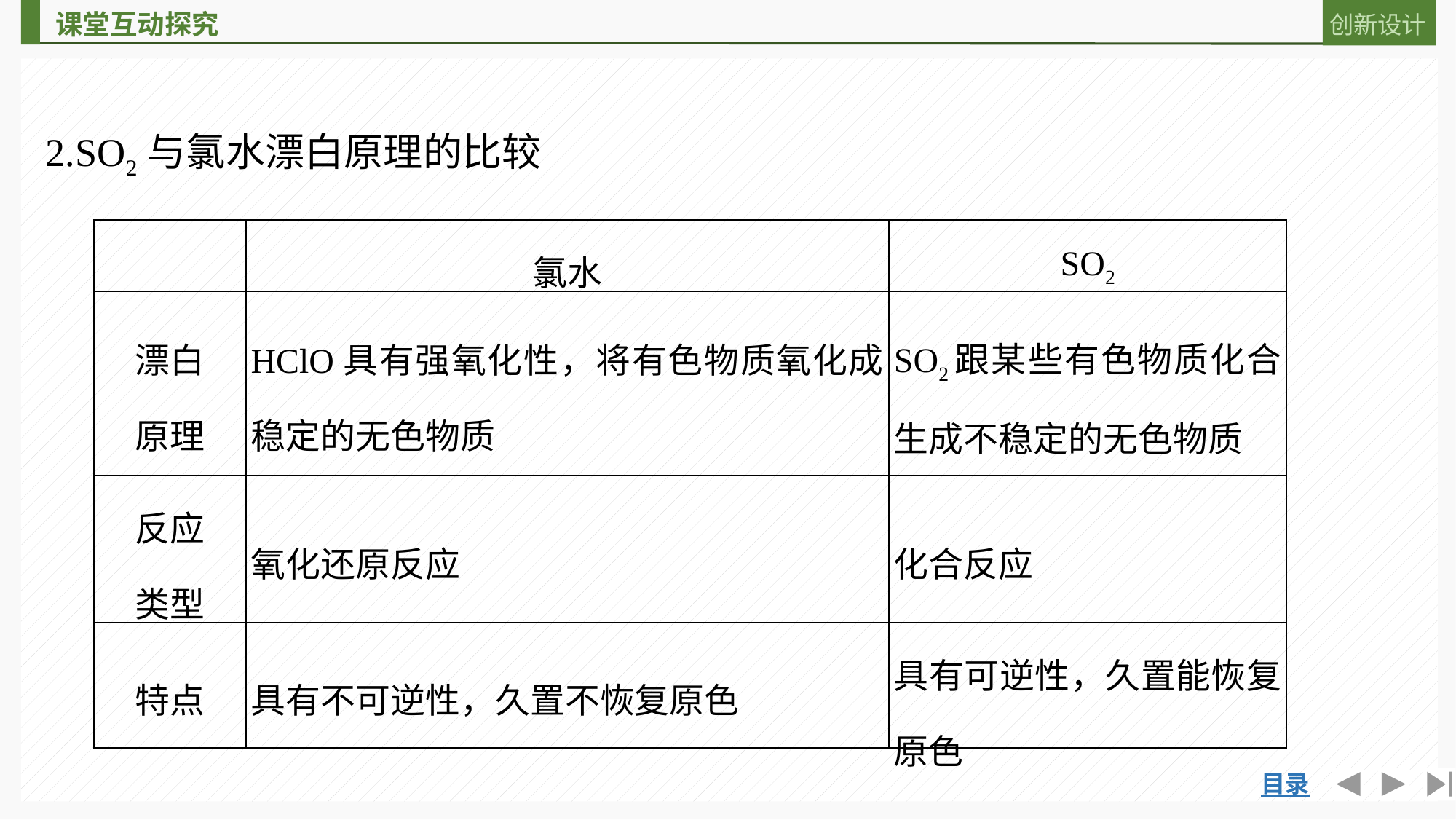

2.SO2与氯水漂白原理的比较

|  | 氯水 | SO2 |
| --- | --- | --- |
| 漂白 原理 | HClO具有强氧化性，将有色物质氧化成稳定的无色物质 | SO2跟某些有色物质化合生成不稳定的无色物质 |
| 反应 类型 | 氧化还原反应 | 化合反应 |
| 特点 | 具有不可逆性，久置不恢复原色 | 具有可逆性，久置能恢复原色 |